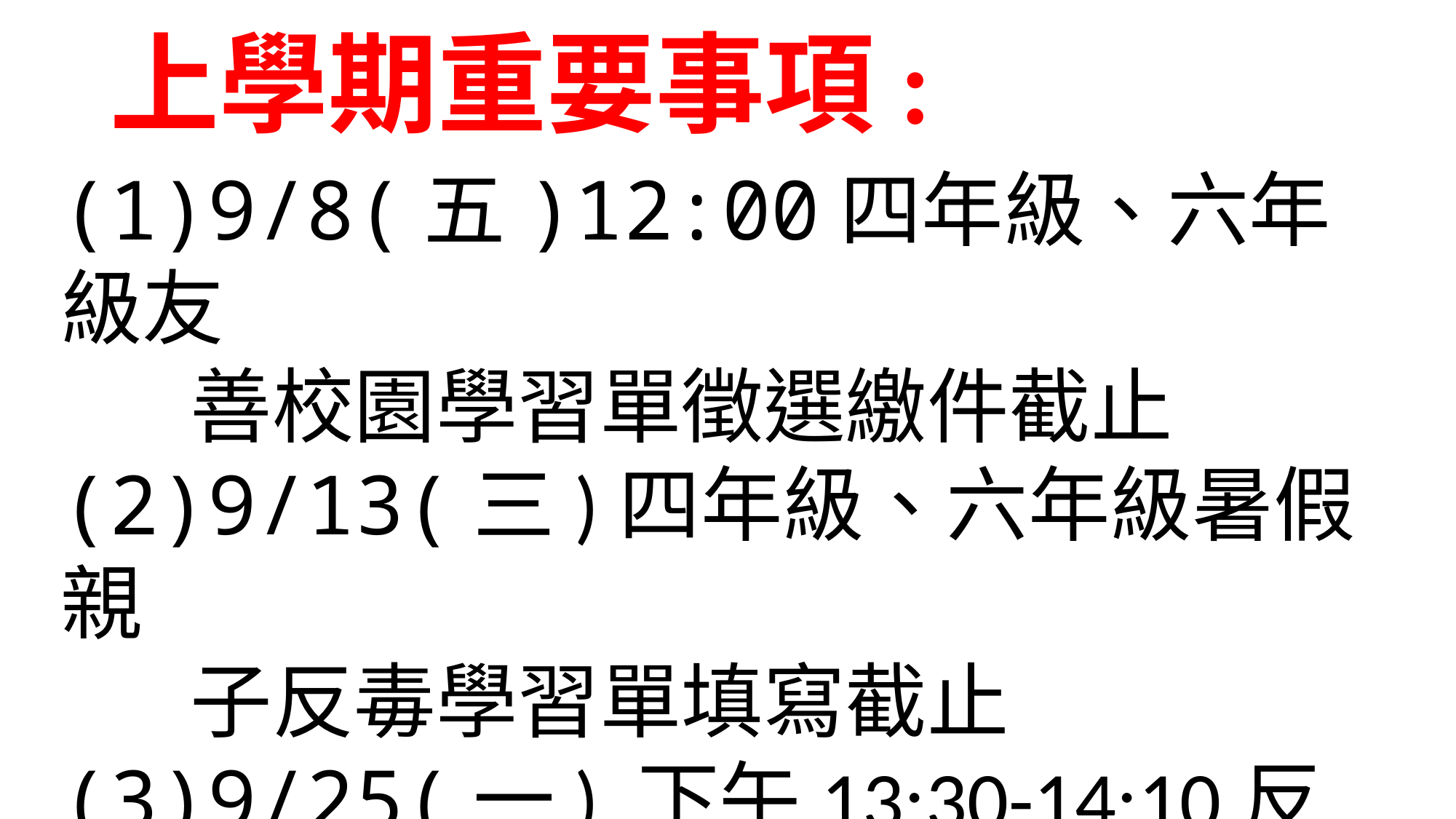

上學期重要事項:
(1)9/8(五)12:00四年級、六年級友
      善校園學習單徵選繳件截止
(2)9/13(三)四年級、六年級暑假親
      子反毒學習單填寫截止
(3)9/25(一) 下午13:30-14:10反毒劇
      場宣導，五年級，晨曦4樓。